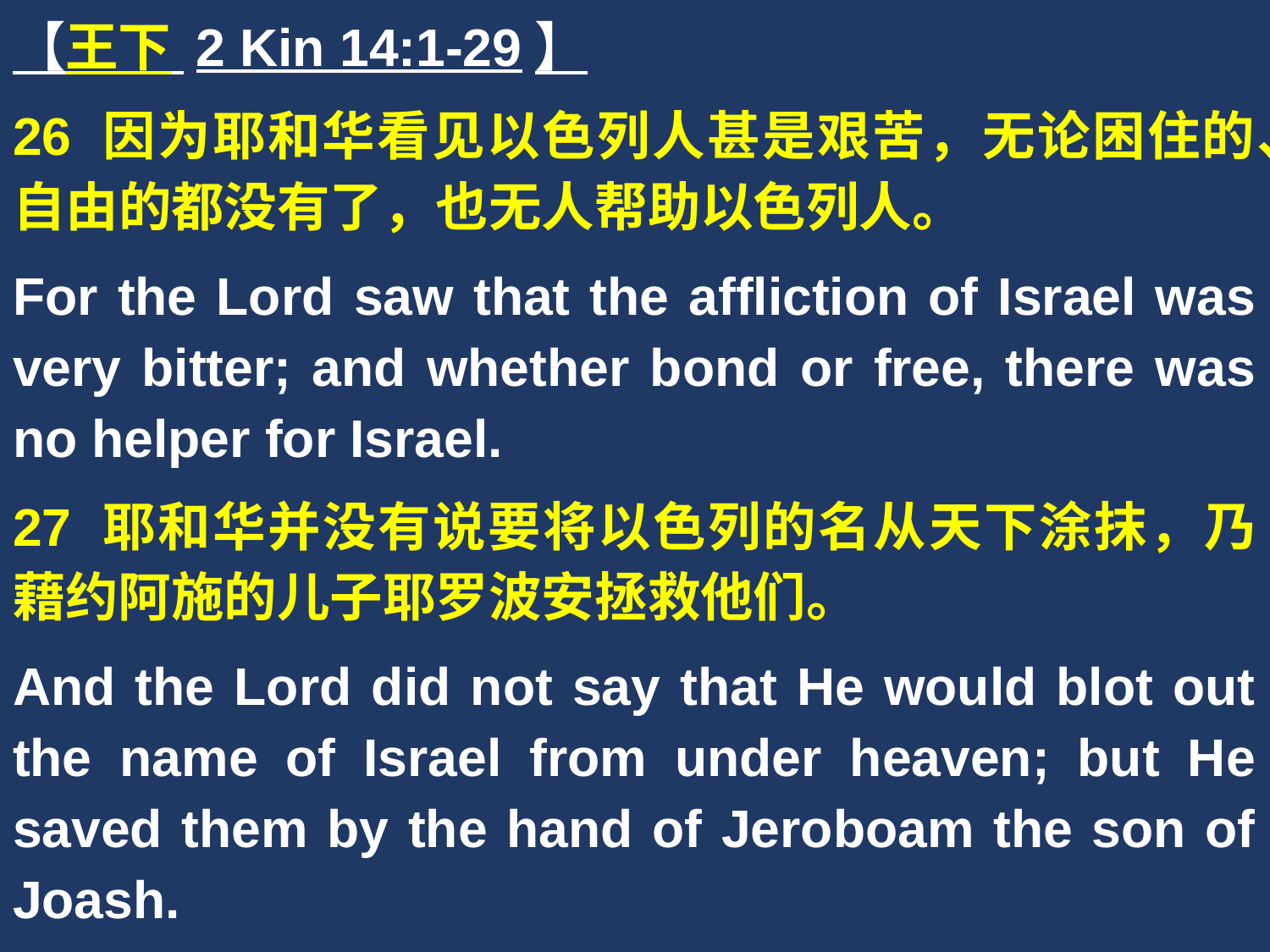

【王下 2 Kin 14:1-29】
26 因为耶和华看见以色列人甚是艰苦，无论困住的、自由的都没有了，也无人帮助以色列人。
For the Lord saw that the affliction of Israel was very bitter; and whether bond or free, there was no helper for Israel.
27 耶和华并没有说要将以色列的名从天下涂抹，乃藉约阿施的儿子耶罗波安拯救他们。
And the Lord did not say that He would blot out the name of Israel from under heaven; but He saved them by the hand of Jeroboam the son of Joash.